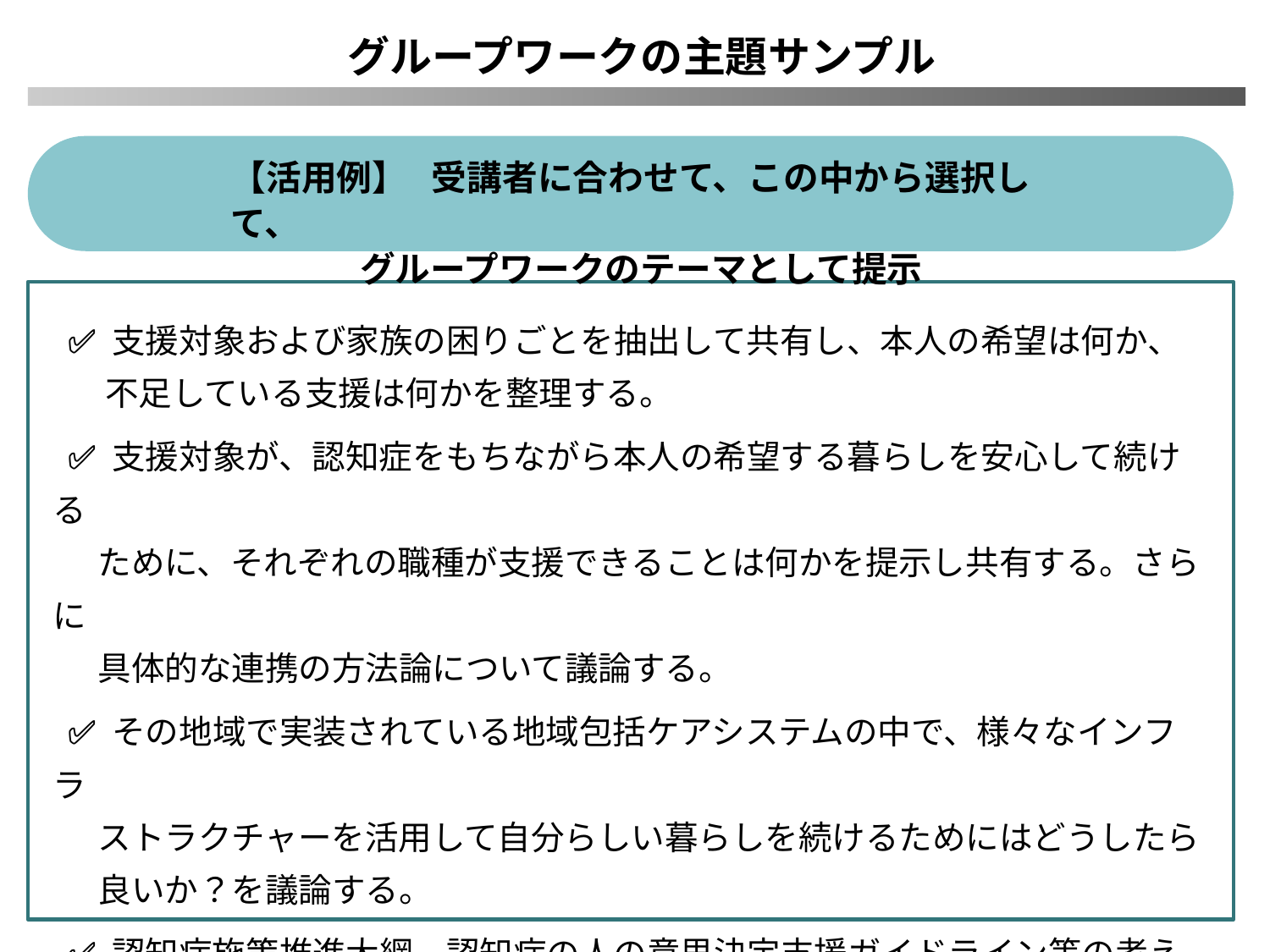

グループワークの主題サンプル

【活用例】   受講者に合わせて、この中から選択して、
               グループワークのテーマとして提示
  ✅ 支援対象および家族の困りごとを抽出して共有し、本人の希望は何か、
      不足している支援は何かを整理する。
  ✅ 支援対象が、認知症をもちながら本人の希望する暮らしを安心して続ける
     ために、それぞれの職種が支援できることは何かを提示し共有する。さらに
     具体的な連携の方法論について議論する。
  ✅ その地域で実装されている地域包括ケアシステムの中で、様々なインフラ
     ストラクチャーを活用して自分らしい暮らしを続けるためにはどうしたら
     良いか？を議論する。
  ✅ 認知症施策推進大綱、認知症の人の意思決定支援ガイドライン等の考えを
     踏まえたうえで、模擬地域ケア個別会議や模擬担当者会議として議論する。